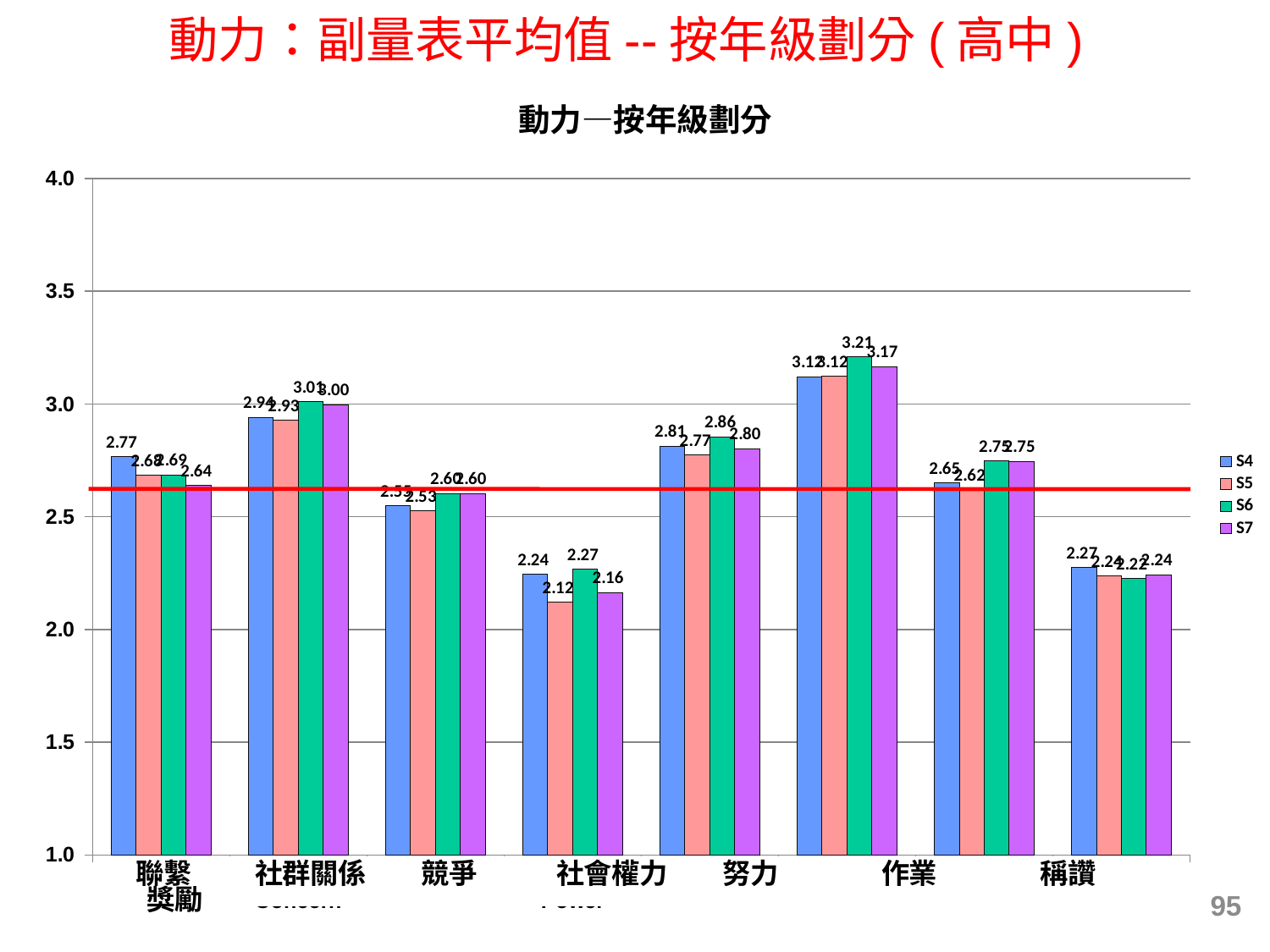

動力：副量表平均值--按年級劃分(高中)

### Chart: 動力—按年級劃分

| Category | S4 | S5 | S6 | S7 |
|---|---|---|---|---|
| Affiliation | 2.765331152902761 | 2.6829268292682937 | 2.6859829059829052 | 2.6387326584177284 |
| Social Concern | 2.9412662866449484 | 2.9280819140308174 | 3.010781303309451 | 2.9973063973064002 |
| Competition | 2.5483367277665105 | 2.5258891142663993 | 2.60199795081968 | 2.6028464419475648 |
| Social Power | 2.2441680372806982 | 2.1210680272108777 | 2.2676591375770005 | 2.163239171374763 |
| Effort | 2.8137045216784857 | 2.77357200787858 | 2.8553900087642465 | 2.8011477685244492 |
| Task | 3.1212491513917224 | 3.122920892494929 | 3.2094410361281507 | 3.165730337078659 |
| Praise | 2.650184049079748 | 2.617553119501963 | 2.7480532786885212 | 2.745800524934383 |
| Token | 2.273866978284153 | 2.2361162646877 | 2.2248609484777786 | 2.2430925628678824 |
95